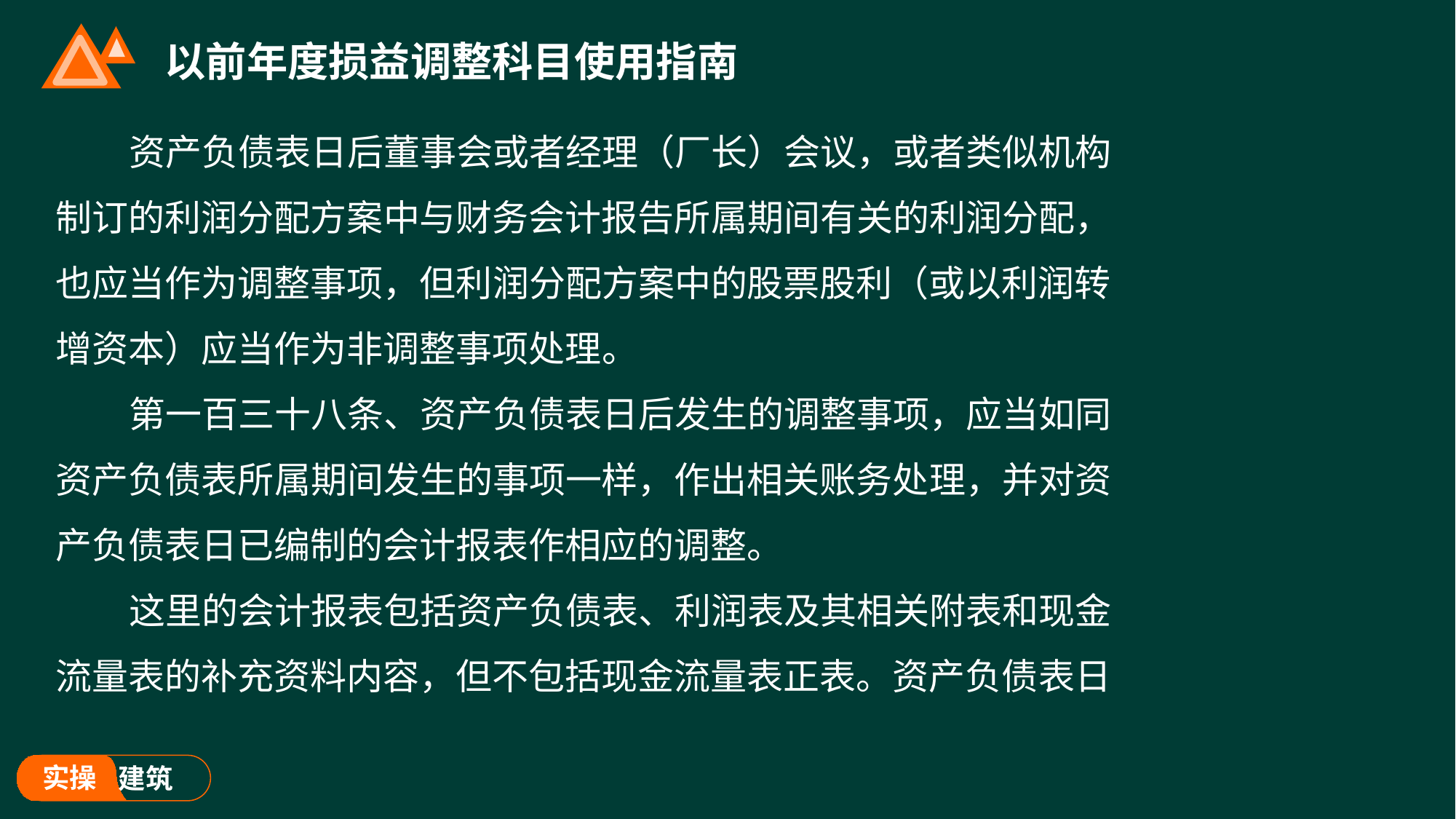

# 以前年度损益调整科目使用指南
资产负债表日后董事会或者经理（厂长）会议，或者类似机构制订的利润分配方案中与财务会计报告所属期间有关的利润分配，也应当作为调整事项，但利润分配方案中的股票股利（或以利润转增资本）应当作为非调整事项处理。
第一百三十八条、资产负债表日后发生的调整事项，应当如同资产负债表所属期间发生的事项一样，作出相关账务处理，并对资产负债表日已编制的会计报表作相应的调整。
这里的会计报表包括资产负债表、利润表及其相关附表和现金流量表的补充资料内容，但不包括现金流量表正表。资产负债表日